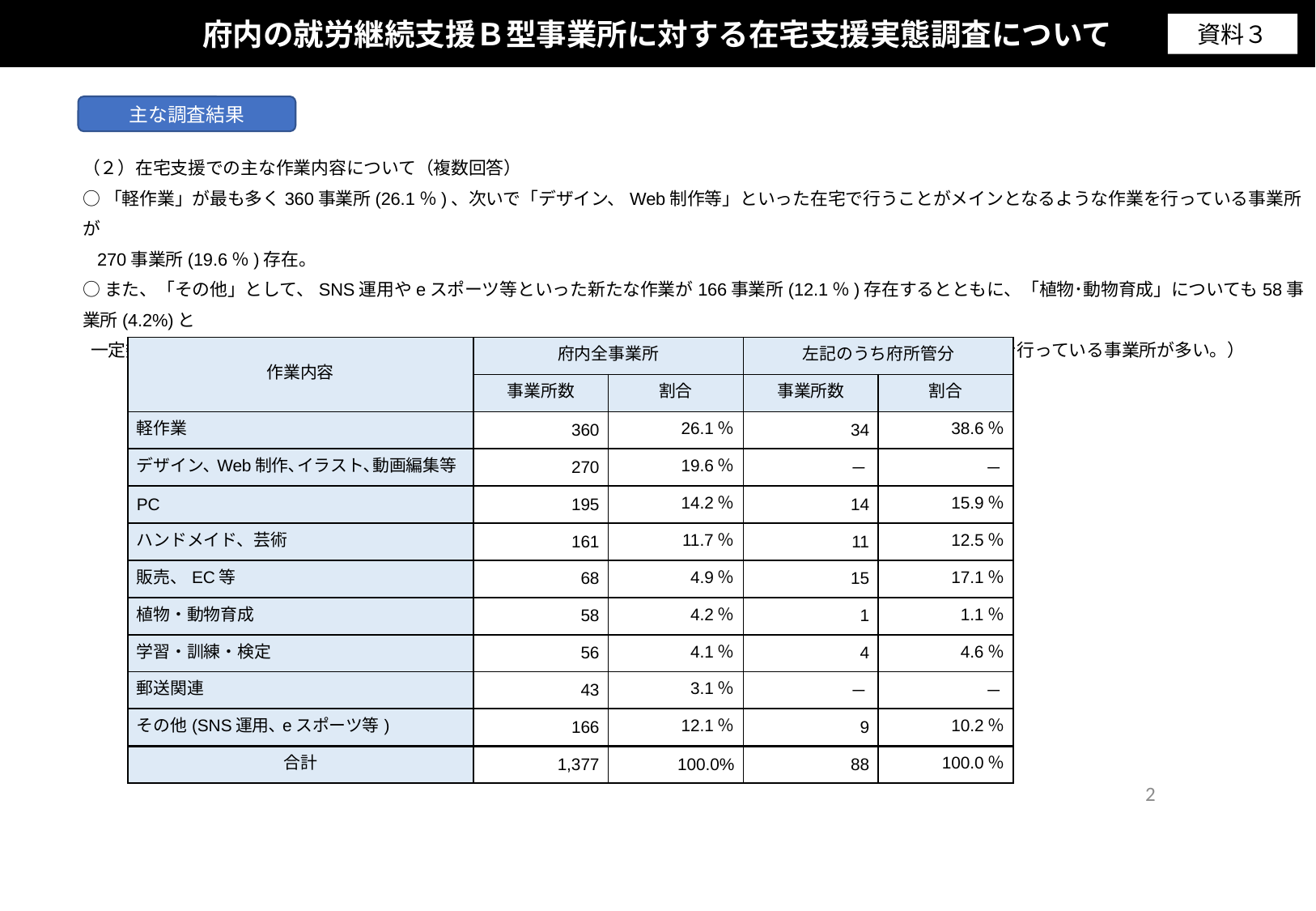

府内の就労継続支援Ｂ型事業所に対する在宅支援実態調査について
資料３
主な調査結果
（２）在宅支援での主な作業内容について（複数回答）
○「軽作業」が最も多く360事業所(26.1％)、次いで「デザイン、Web制作等」といった在宅で行うことがメインとなるような作業を行っている事業所が
   270事業所(19.6％)存在。
○また、「その他」として、SNS運用やeスポーツ等といった新たな作業が166事業所(12.1％)存在するとともに、「植物･動物育成」についても58事業所(4.2%)と
 一定数存在することが確認された。(府所管分では、「軽作業」、次いで「販売、EC等」と在宅支援に適した作業を行っている事業所が多い。）
| 作業内容 | 府内全事業所 |  | 左記のうち府所管分 |  |
| --- | --- | --- | --- | --- |
|  | 事業所数 | 割合 | 事業所数 | 割合 |
| 軽作業 | 360 | 26.1％ | 34 | 38.6％ |
| デザイン､Web制作､イラスト､動画編集等 | 270 | 19.6％ | ─ | ─ |
| PC | 195 | 14.2％ | 14 | 15.9％ |
| ハンドメイド、芸術 | 161 | 11.7％ | 11 | 12.5％ |
| 販売、EC等 | 68 | 4.9％ | 15 | 17.1％ |
| 植物・動物育成 | 58 | 4.2％ | 1 | 1.1％ |
| 学習・訓練・検定 | 56 | 4.1％ | 4 | 4.6％ |
| 郵送関連 | 43 | 3.1％ | ─ | ─ |
| その他(SNS運用､eスポーツ等) | 166 | 12.1％ | 9 | 10.2％ |
| 合計 | 1,377 | 100.0% | 88 | 100.0％ |

2